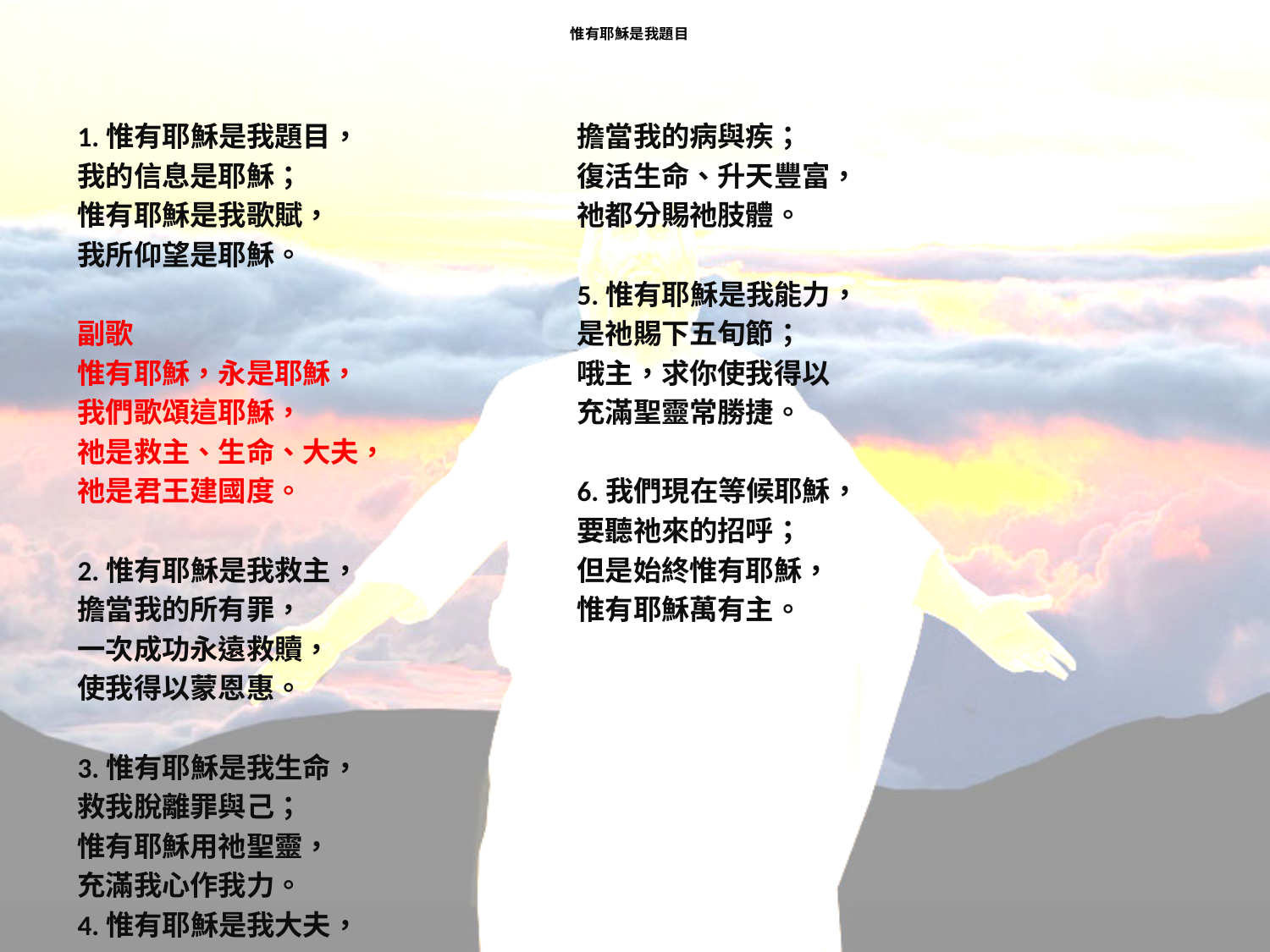

# 惟有耶穌是我題目
1.惟有耶穌是我題目，
我的信息是耶穌；
惟有耶穌是我歌賦，
我所仰望是耶穌。

副歌
惟有耶穌，永是耶穌，
我們歌頌這耶穌，
祂是救主、生命、大夫，
祂是君王建國度。

2.惟有耶穌是我救主，
擔當我的所有罪，
一次成功永遠救贖，
使我得以蒙恩惠。

3.惟有耶穌是我生命，
救我脫離罪與己；
惟有耶穌用祂聖靈，
充滿我心作我力。
4.惟有耶穌是我大夫，
擔當我的病與疾；
復活生命、升天豐富，
祂都分賜祂肢體。

5.惟有耶穌是我能力，
是祂賜下五旬節；
哦主，求你使我得以
充滿聖靈常勝捷。

6.我們現在等候耶穌，
要聽祂來的招呼；
但是始終惟有耶穌，
惟有耶穌萬有主。